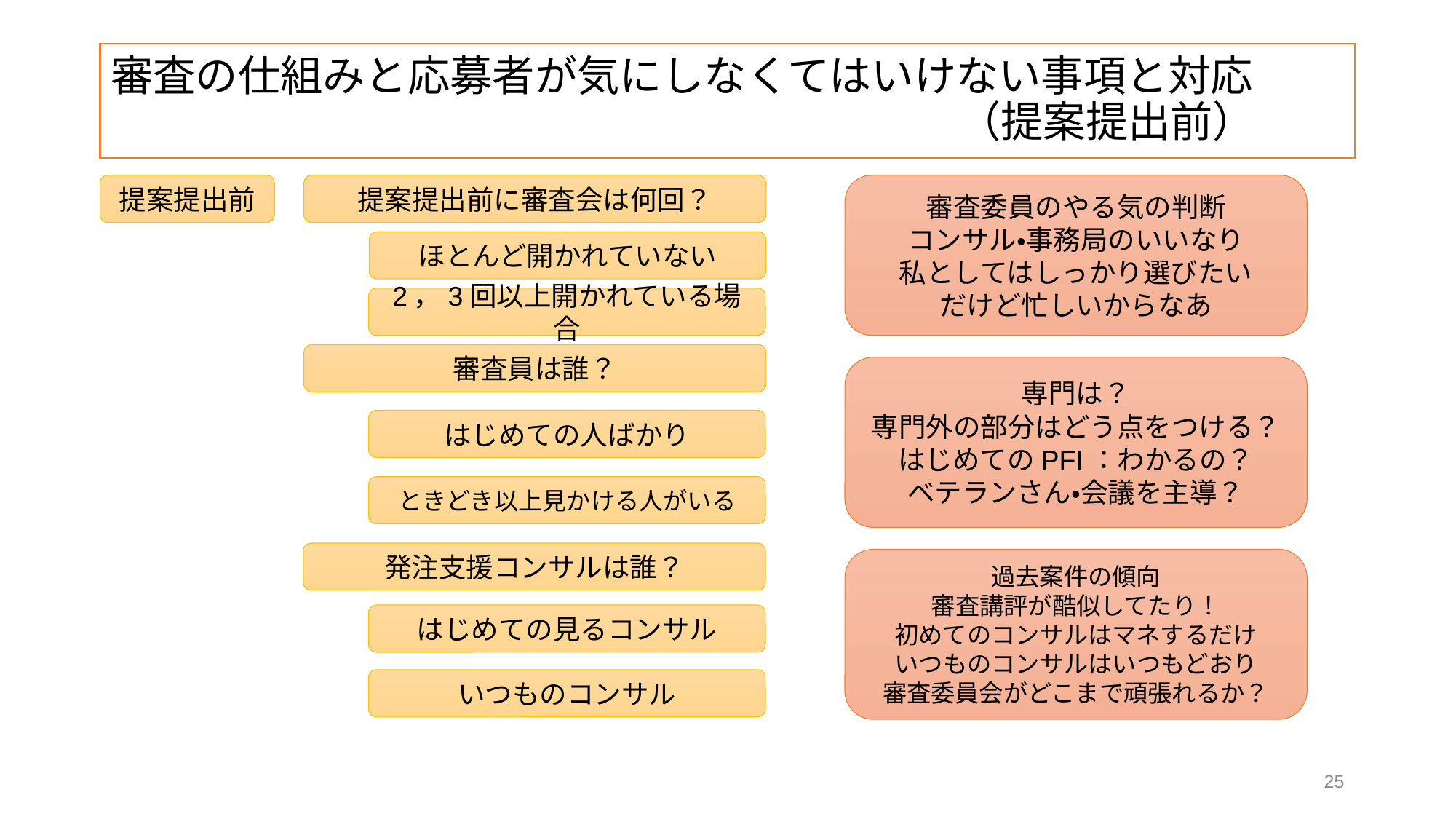

# 審査の仕組みと応募者が気にしなくてはいけない事項と対応 　　　　　　　　　　　　　　　　　　　　（提案提出前）
提案提出前
提案提出前に審査会は何回？
審査委員のやる気の判断
コンサル・事務局のいいなり
私としてはしっかり選びたい
だけど忙しいからなあ
ほとんど開かれていない
2，3回以上開かれている場合
審査員は誰？
専門は？
専門外の部分はどう点をつける？
はじめてのPFI：わかるの？
ベテランさん・会議を主導？
はじめての人ばかり
ときどき以上見かける人がいる
発注支援コンサルは誰？
過去案件の傾向
審査講評が酷似してたり！
初めてのコンサルはマネするだけ
いつものコンサルはいつもどおり
審査委員会がどこまで頑張れるか？
はじめての見るコンサル
いつものコンサル
25